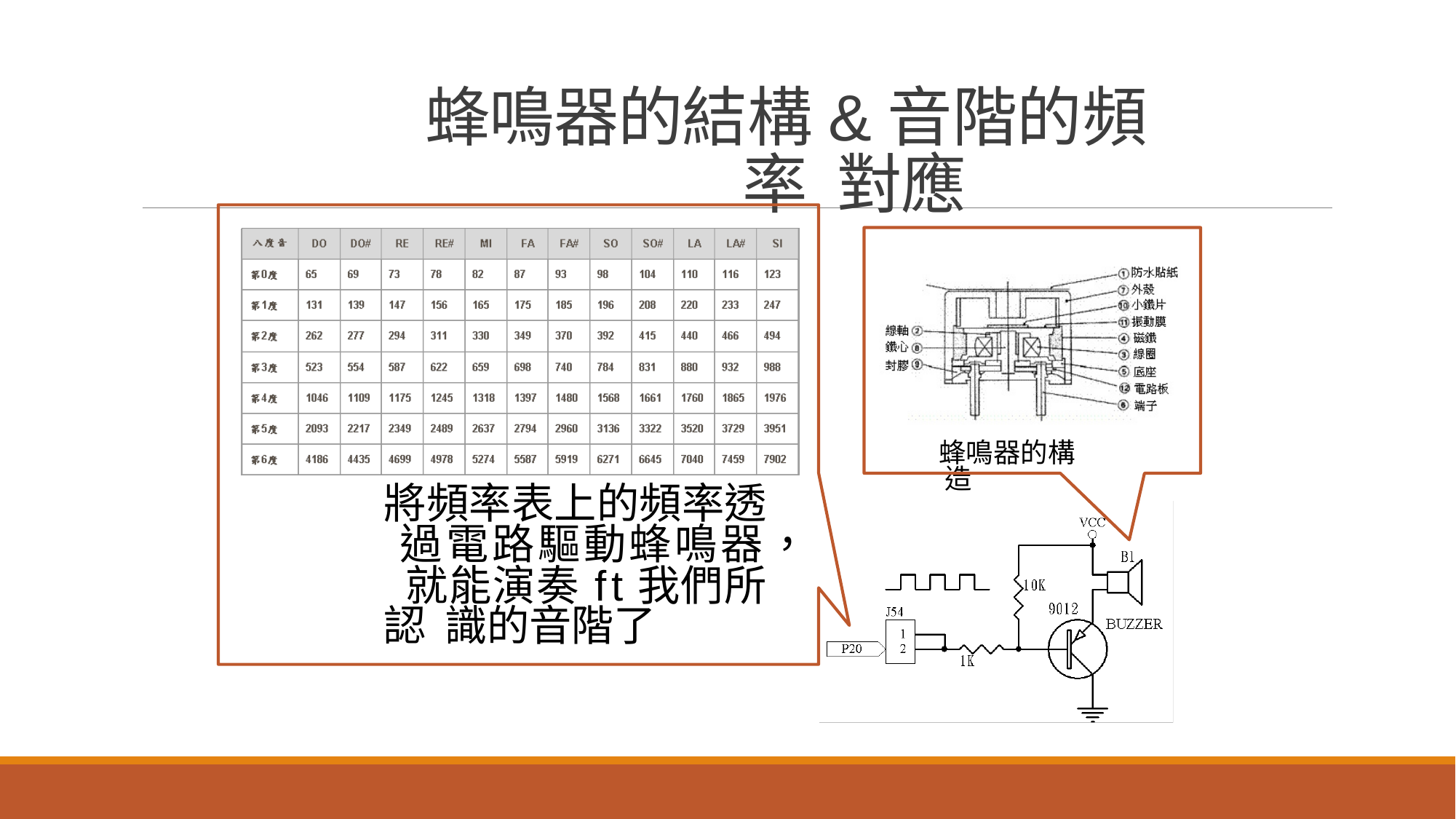

# 蜂鳴器的結構&音階的頻率  對應

蜂鳴器的構  造
將頻率表上的頻率透  過電路驅動蜂鳴器，  就能演奏ft我們所認  識的音階了